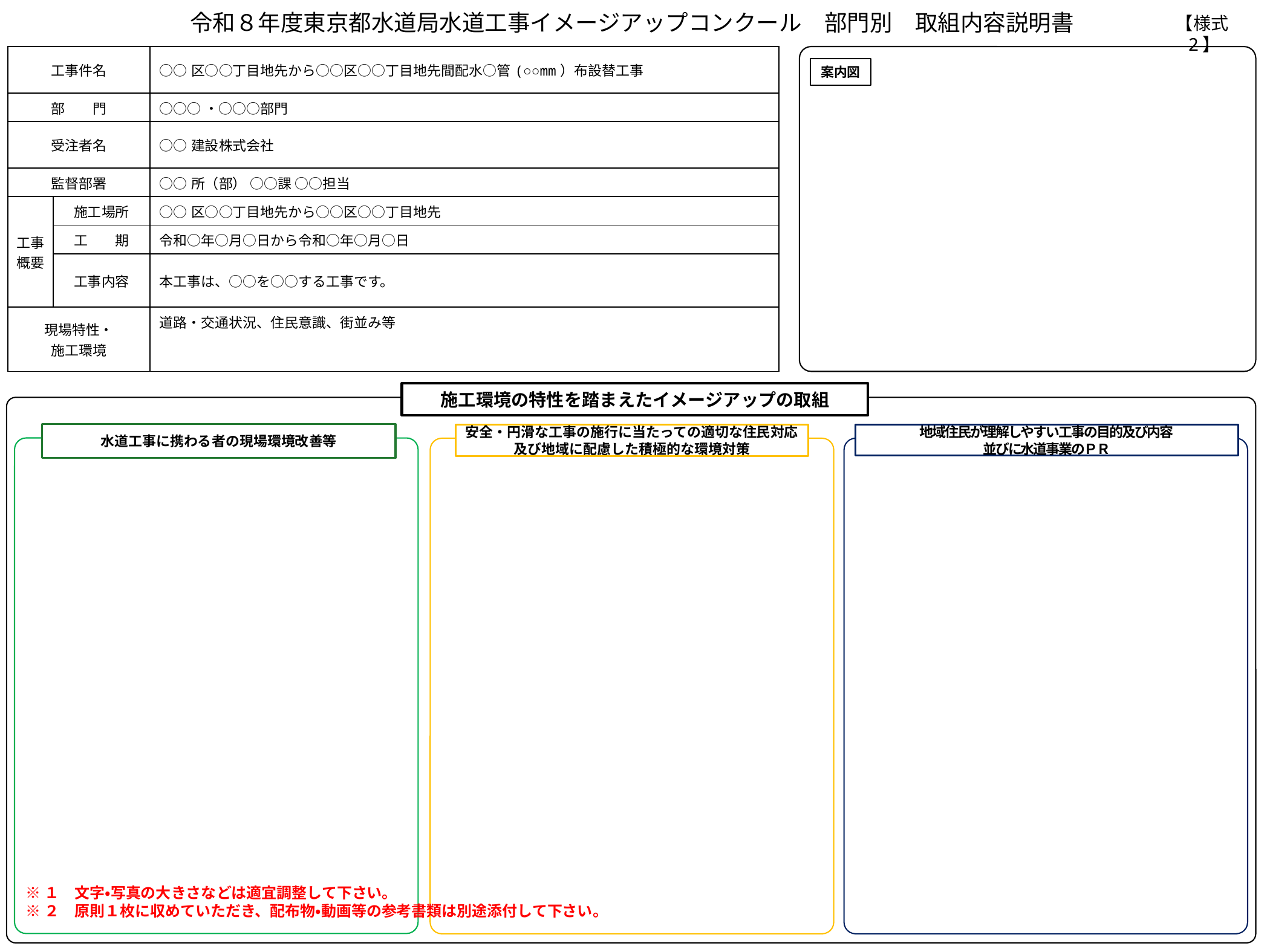

令和８年度東京都水道局水道工事イメージアップコンクール　部門別　取組内容説明書
【様式2】
| 工事件名 |  | ○○区○○丁目地先から○○区○○丁目地先間配水○管(○○mm）布設替工事 |
| --- | --- | --- |
| 部　　門 |  | ○○○・○○○部門 |
| 受注者名 |  | ○○建設株式会社 |
| 監督部署 |  | ○○所（部） ○○課 ○○担当 |
| 工事概要 | 施工場所 | ○○区○○丁目地先から○○区○○丁目地先 |
|  | 工　　期 | 令和○年○月○日から令和○年○月○日 |
|  | 工事内容 | 本工事は、○○を○○する工事です。 |
| 現場特性・ 施工環境 |  | 道路・交通状況、住民意識、街並み等 |

案内図
施工環境の特性を踏まえたイメージアップの取組

水道工事に携わる者の現場環境改善等

安全・円滑な工事の施行に当たっての適切な住民対応及び地域に配慮した積極的な環境対策

地域住民が理解しやすい工事の目的及び内容
並びに水道事業のＰＲ

※１　文字・写真の大きさなどは適宜調整して下さい。
※２　原則１枚に収めていただき、配布物・動画等の参考書類は別途添付して下さい。